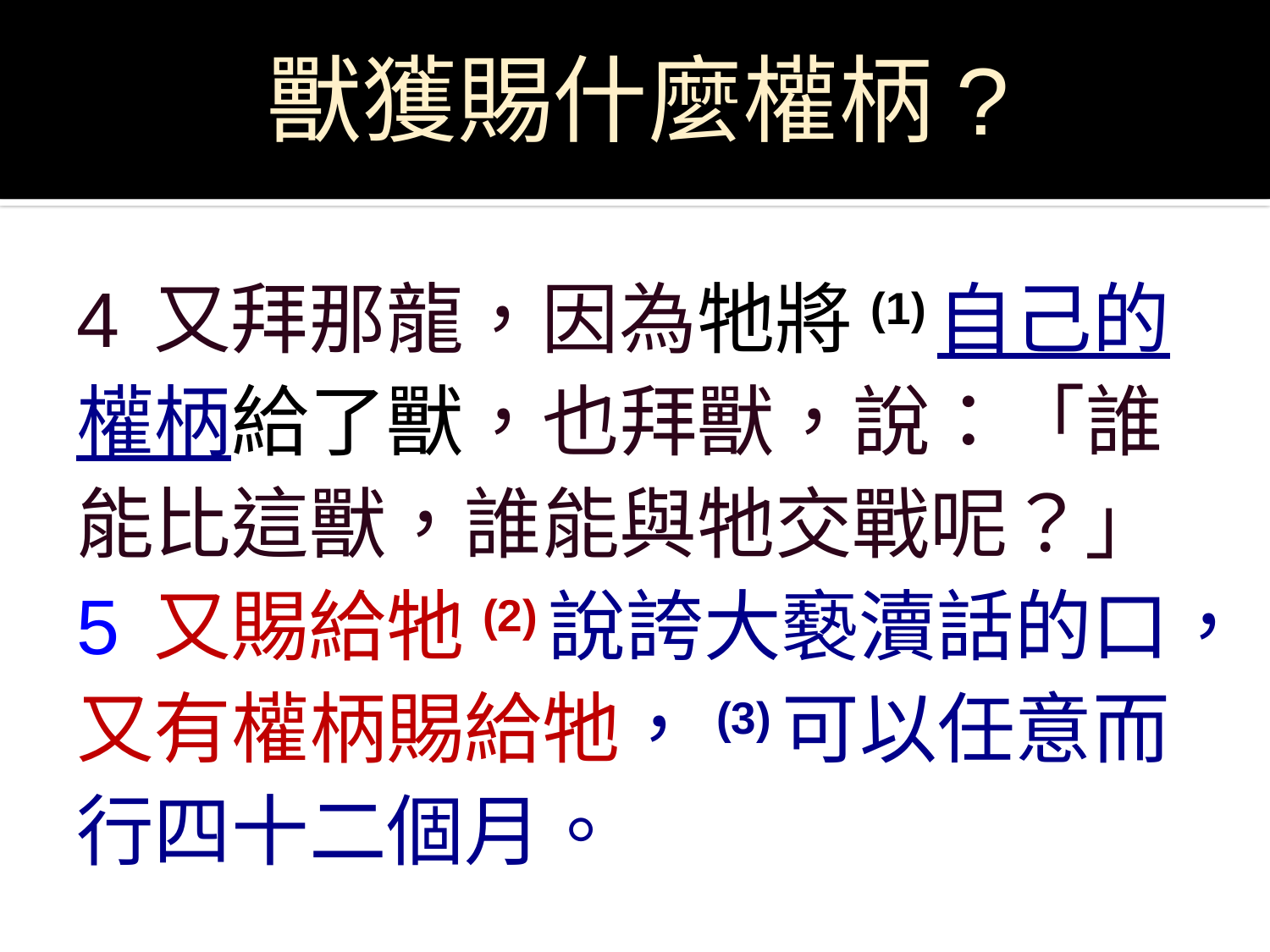

# 獸獲賜什麼權柄?
4 又拜那龍，因為牠將(1)自己的權柄給了獸，也拜獸，說：「誰能比這獸，誰能與牠交戰呢？」 5 又賜給牠(2)說誇大褻瀆話的口，又有權柄賜給牠，(3)可以任意而行四十二個月。